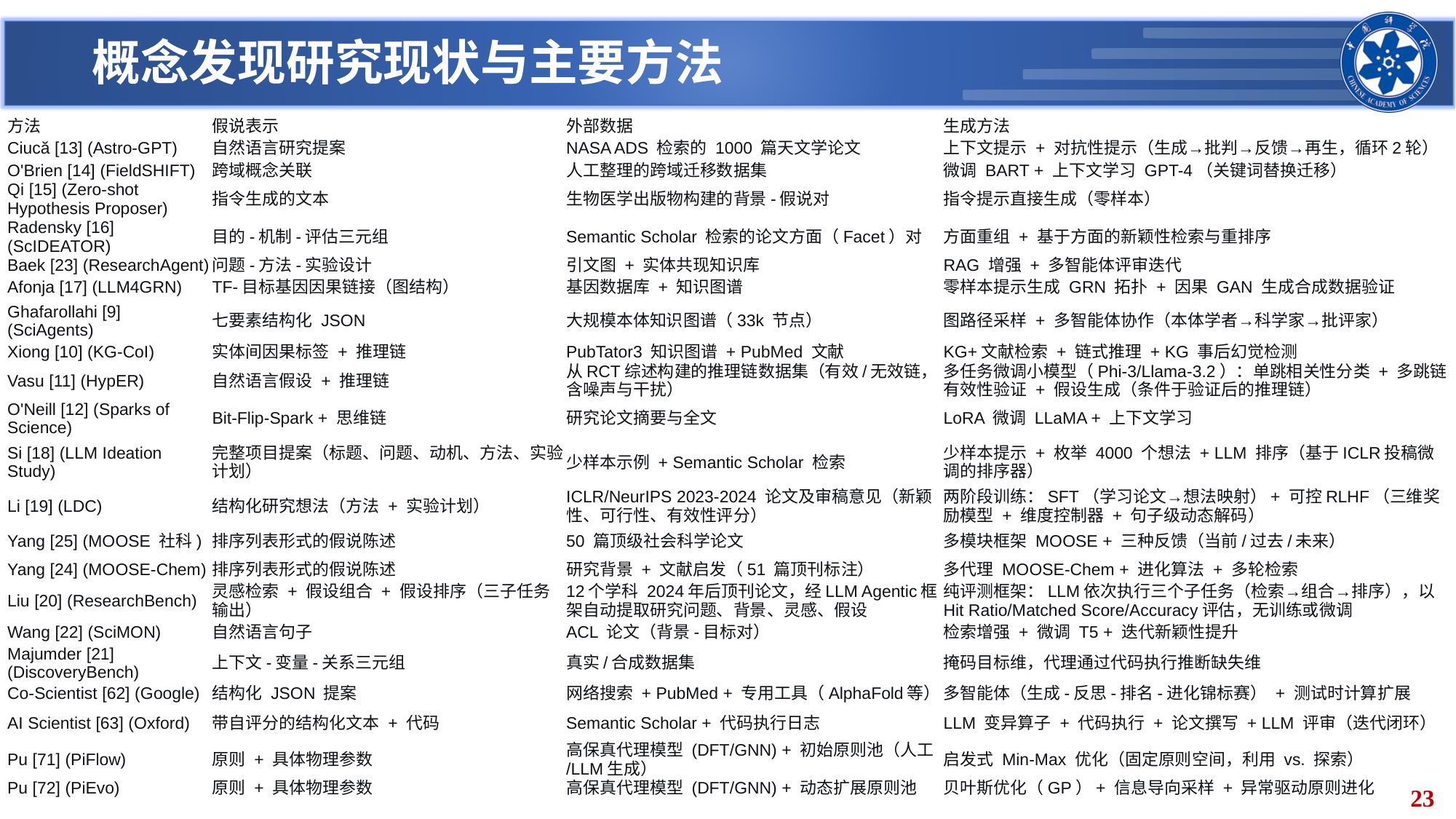

# 概念发现研究现状与主要方法
| 方法 | 假说表示 | 外部数据 | 生成方法 |
| --- | --- | --- | --- |
| Ciucă [13] (Astro-GPT) | 自然语言研究提案 | NASA ADS 检索的 1000 篇天文学论文 | 上下文提示 + 对抗性提示（生成→批判→反馈→再生，循环2轮） |
| O'Brien [14] (FieldSHIFT) | 跨域概念关联 | 人工整理的跨域迁移数据集 | 微调 BART + 上下文学习 GPT-4（关键词替换迁移） |
| Qi [15] (Zero-shot Hypothesis Proposer) | 指令生成的文本 | 生物医学出版物构建的背景-假说对 | 指令提示直接生成（零样本） |
| Radensky [16] (ScIDEATOR) | 目的-机制-评估三元组 | Semantic Scholar 检索的论文方面（Facet）对 | 方面重组 + 基于方面的新颖性检索与重排序 |
| Baek [23] (ResearchAgent) | 问题-方法-实验设计 | 引文图 + 实体共现知识库 | RAG 增强 + 多智能体评审迭代 |
| Afonja [17] (LLM4GRN) | TF-目标基因因果链接（图结构） | 基因数据库 + 知识图谱 | 零样本提示生成 GRN 拓扑 + 因果 GAN 生成合成数据验证 |
| Ghafarollahi [9] (SciAgents) | 七要素结构化 JSON | 大规模本体知识图谱（33k 节点） | 图路径采样 + 多智能体协作（本体学者→科学家→批评家） |
| Xiong [10] (KG-CoI) | 实体间因果标签 + 推理链 | PubTator3 知识图谱 + PubMed 文献 | KG+文献检索 + 链式推理 + KG 事后幻觉检测 |
| Vasu [11] (HypER) | 自然语言假设 + 推理链 | 从RCT综述构建的推理链数据集（有效/无效链，含噪声与干扰） | 多任务微调小模型（Phi-3/Llama-3.2）：单跳相关性分类 + 多跳链有效性验证 + 假设生成（条件于验证后的推理链） |
| O'Neill [12] (Sparks of Science) | Bit-Flip-Spark + 思维链 | 研究论文摘要与全文 | LoRA 微调 LLaMA + 上下文学习 |
| Si [18] (LLM Ideation Study) | 完整项目提案（标题、问题、动机、方法、实验计划） | 少样本示例 + Semantic Scholar 检索 | 少样本提示 + 枚举 4000 个想法 + LLM 排序（基于ICLR投稿微调的排序器） |
| Li [19] (LDC) | 结构化研究想法（方法 + 实验计划） | ICLR/NeurIPS 2023-2024 论文及审稿意见（新颖性、可行性、有效性评分） | 两阶段训练：SFT（学习论文→想法映射）+ 可控RLHF（三维奖励模型 + 维度控制器 + 句子级动态解码） |
| Yang [25] (MOOSE 社科) | 排序列表形式的假说陈述 | 50 篇顶级社会科学论文 | 多模块框架 MOOSE + 三种反馈（当前/过去/未来） |
| Yang [24] (MOOSE-Chem) | 排序列表形式的假说陈述 | 研究背景 + 文献启发（51 篇顶刊标注） | 多代理 MOOSE-Chem + 进化算法 + 多轮检索 |
| Liu [20] (ResearchBench) | 灵感检索 + 假设组合 + 假设排序（三子任务输出） | 12个学科 2024年后顶刊论文，经LLM Agentic框架自动提取研究问题、背景、灵感、假设 | 纯评测框架：LLM依次执行三个子任务（检索→组合→排序），以Hit Ratio/Matched Score/Accuracy评估，无训练或微调 |
| Wang [22] (SciMON) | 自然语言句子 | ACL 论文（背景-目标对） | 检索增强 + 微调 T5 + 迭代新颖性提升 |
| Majumder [21] (DiscoveryBench) | 上下文-变量-关系三元组 | 真实/合成数据集 | 掩码目标维，代理通过代码执行推断缺失维 |
| Co-Scientist [62] (Google) | 结构化 JSON 提案 | 网络搜索 + PubMed + 专用工具（AlphaFold等） | 多智能体（生成-反思-排名-进化锦标赛） + 测试时计算扩展 |
| AI Scientist [63] (Oxford) | 带自评分的结构化文本 + 代码 | Semantic Scholar + 代码执行日志 | LLM 变异算子 + 代码执行 + 论文撰写 + LLM 评审（迭代闭环） |
| Pu [71] (PiFlow) | 原则 + 具体物理参数 | 高保真代理模型 (DFT/GNN) + 初始原则池（人工/LLM生成） | 启发式 Min-Max 优化（固定原则空间，利用 vs. 探索） |
| Pu [72] (PiEvo) | 原则 + 具体物理参数 | 高保真代理模型 (DFT/GNN) + 动态扩展原则池 | 贝叶斯优化（GP）+ 信息导向采样 + 异常驱动原则进化 |
23